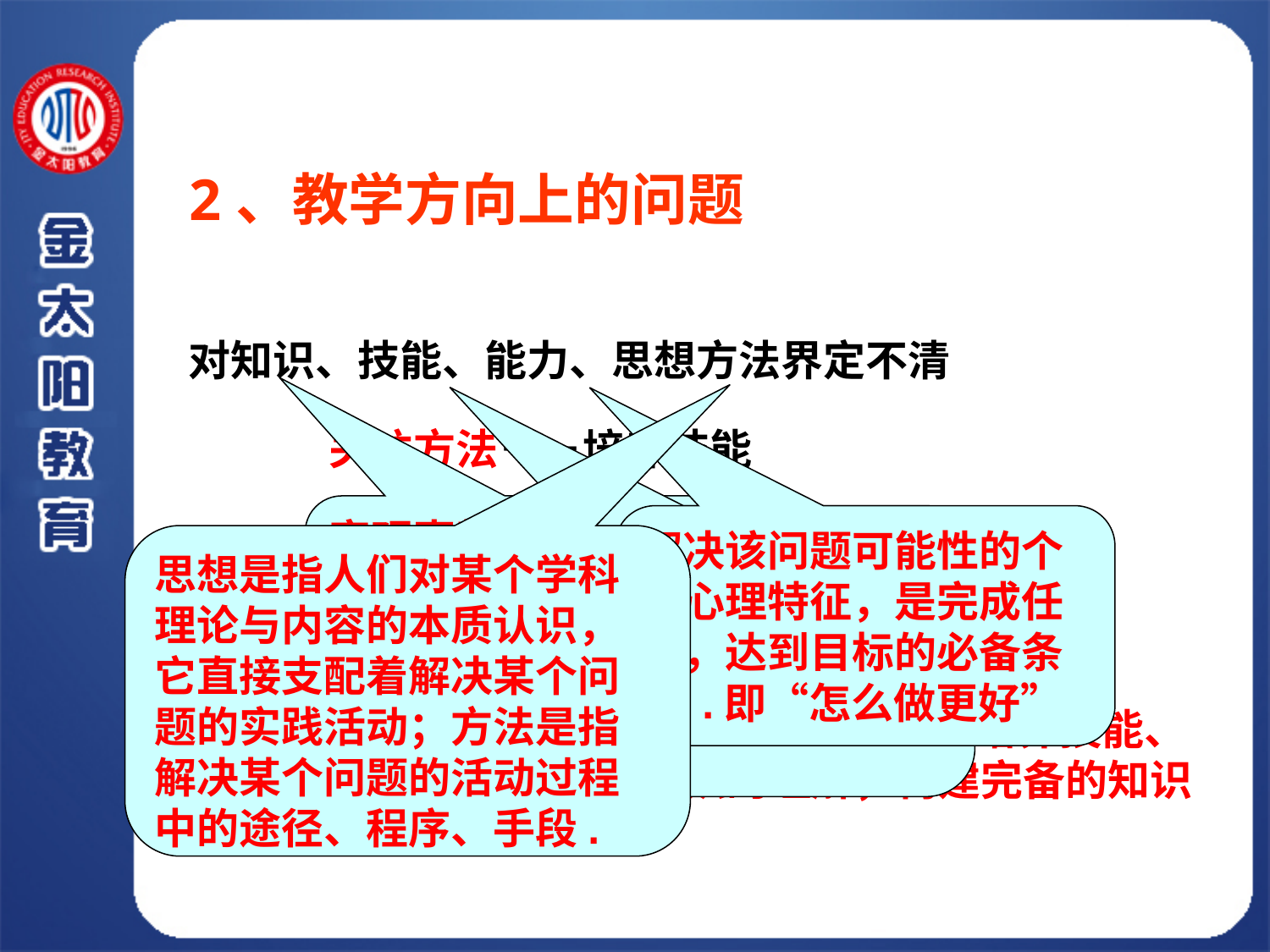

2、教学方向上的问题
对知识、技能、能力、思想方法界定不清
关注方法－－培养技能
利用技能－－提高能力
渗透思想方法－－挖掘悟性
客观事物的属性与联系的反映，是客观世界在人脑中的主观映象.即“是什么”
特定目标指引下，通过练习而逐渐熟练掌握的、对已有的知识经验加以运用的操作程序 .即“怎么做”
解决该问题可能性的个性心理特征，是完成任务，达到目标的必备条件 .即“怎么做更好”
思想是指人们对某个学科理论与内容的本质认识，它直接支配着解决某个问题的实践活动；方法是指解决某个问题的活动过程中的途径、程序、手段.
         知识只是一个背景，一种素材，需要在培养技能、提高素质的过程中完善对知识的理解，构建完备的知识结构体系